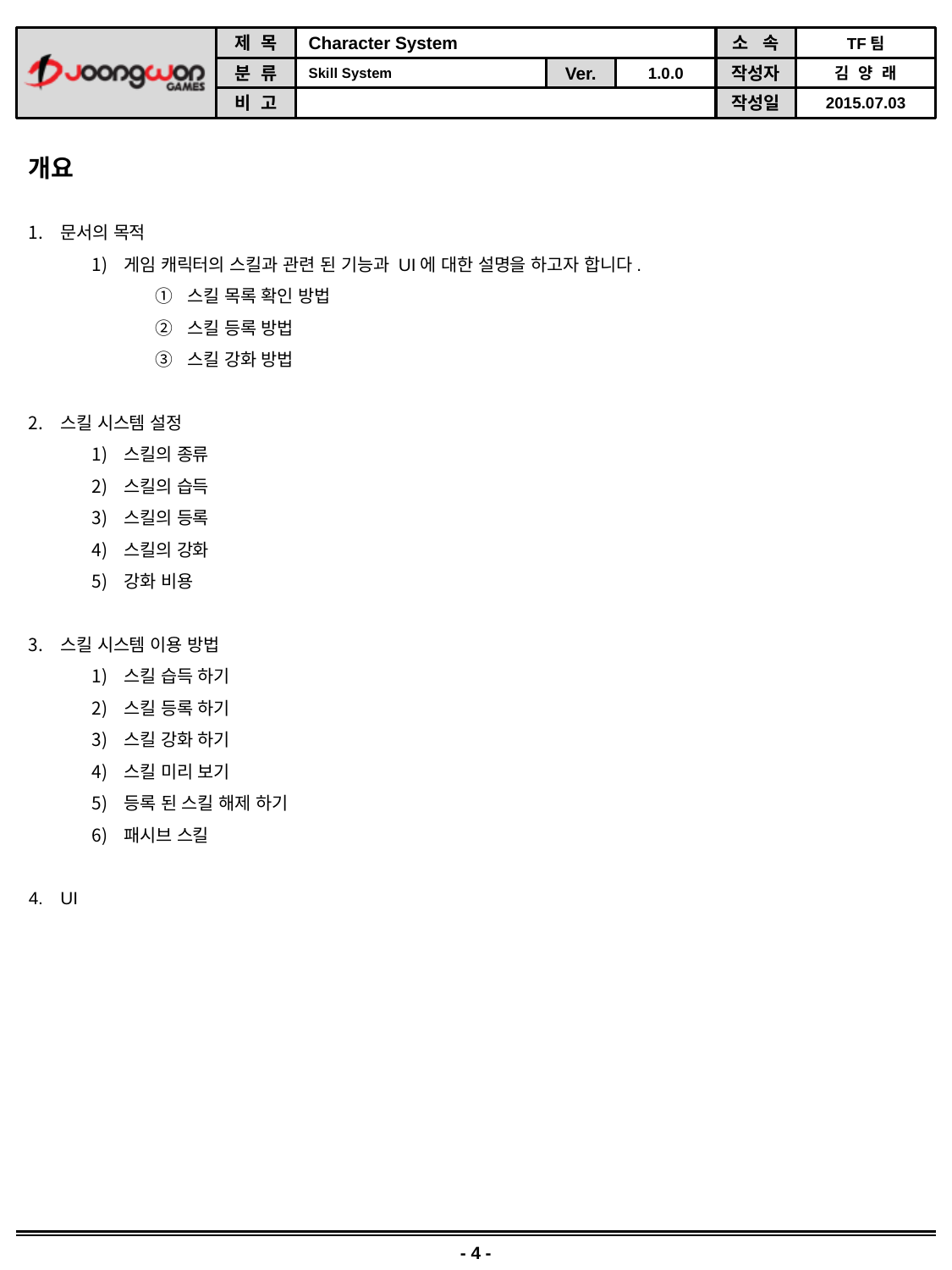

개요
문서의 목적
게임 캐릭터의 스킬과 관련 된 기능과 UI에 대한 설명을 하고자 합니다.
스킬 목록 확인 방법
스킬 등록 방법
스킬 강화 방법

스킬 시스템 설정
스킬의 종류
스킬의 습득
스킬의 등록
스킬의 강화
강화 비용

스킬 시스템 이용 방법
스킬 습득 하기
스킬 등록 하기
스킬 강화 하기
스킬 미리 보기
등록 된 스킬 해제 하기
패시브 스킬

UI
- 4 -